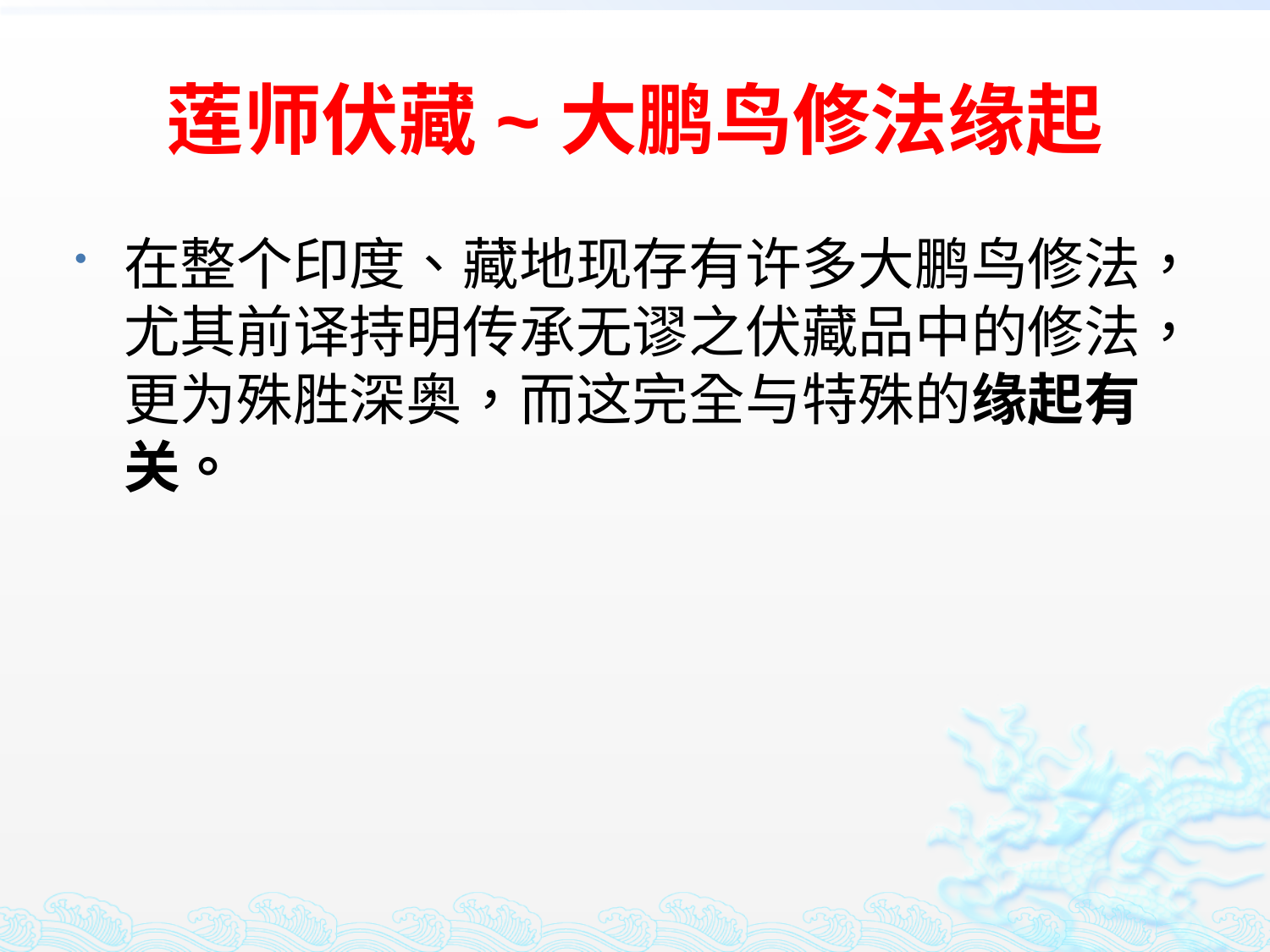

# 莲师伏藏~大鹏鸟修法缘起
在整个印度、藏地现存有许多大鹏鸟修法，尤其前译持明传承无谬之伏藏品中的修法，更为殊胜深奥，而这完全与特殊的缘起有关。